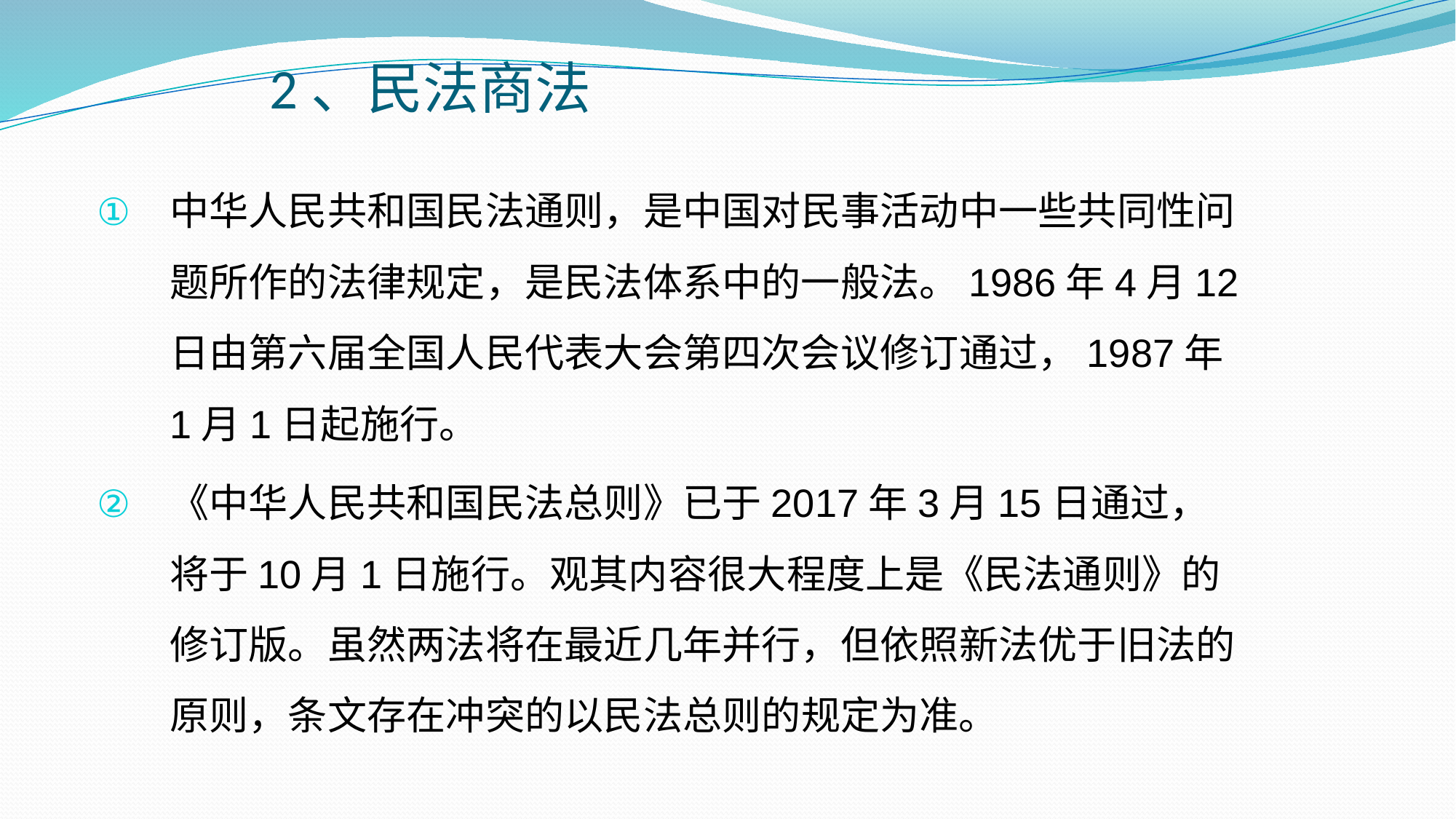

# 2、民法商法
中华人民共和国民法通则，是中国对民事活动中一些共同性问题所作的法律规定，是民法体系中的一般法。1986年4月12日由第六届全国人民代表大会第四次会议修订通过，1987年1月1日起施行。
《中华人民共和国民法总则》已于2017年3月15日通过，将于10月1日施行。观其内容很大程度上是《民法通则》的修订版。虽然两法将在最近几年并行，但依照新法优于旧法的原则，条文存在冲突的以民法总则的规定为准。